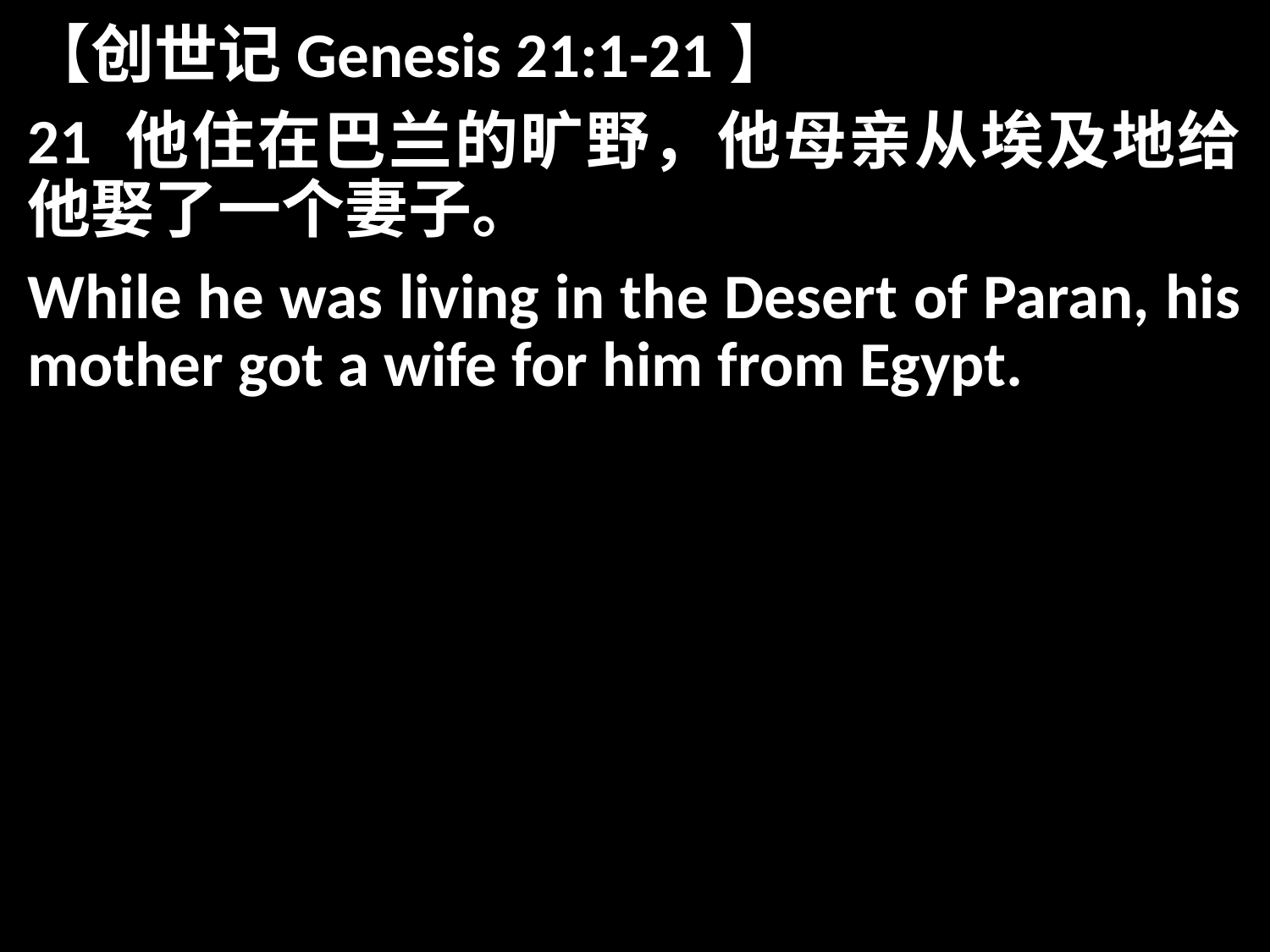

【创世记Genesis 21:1-21】
21 他住在巴兰的旷野，他母亲从埃及地给他娶了一个妻子。
While he was living in the Desert of Paran, his mother got a wife for him from Egypt.